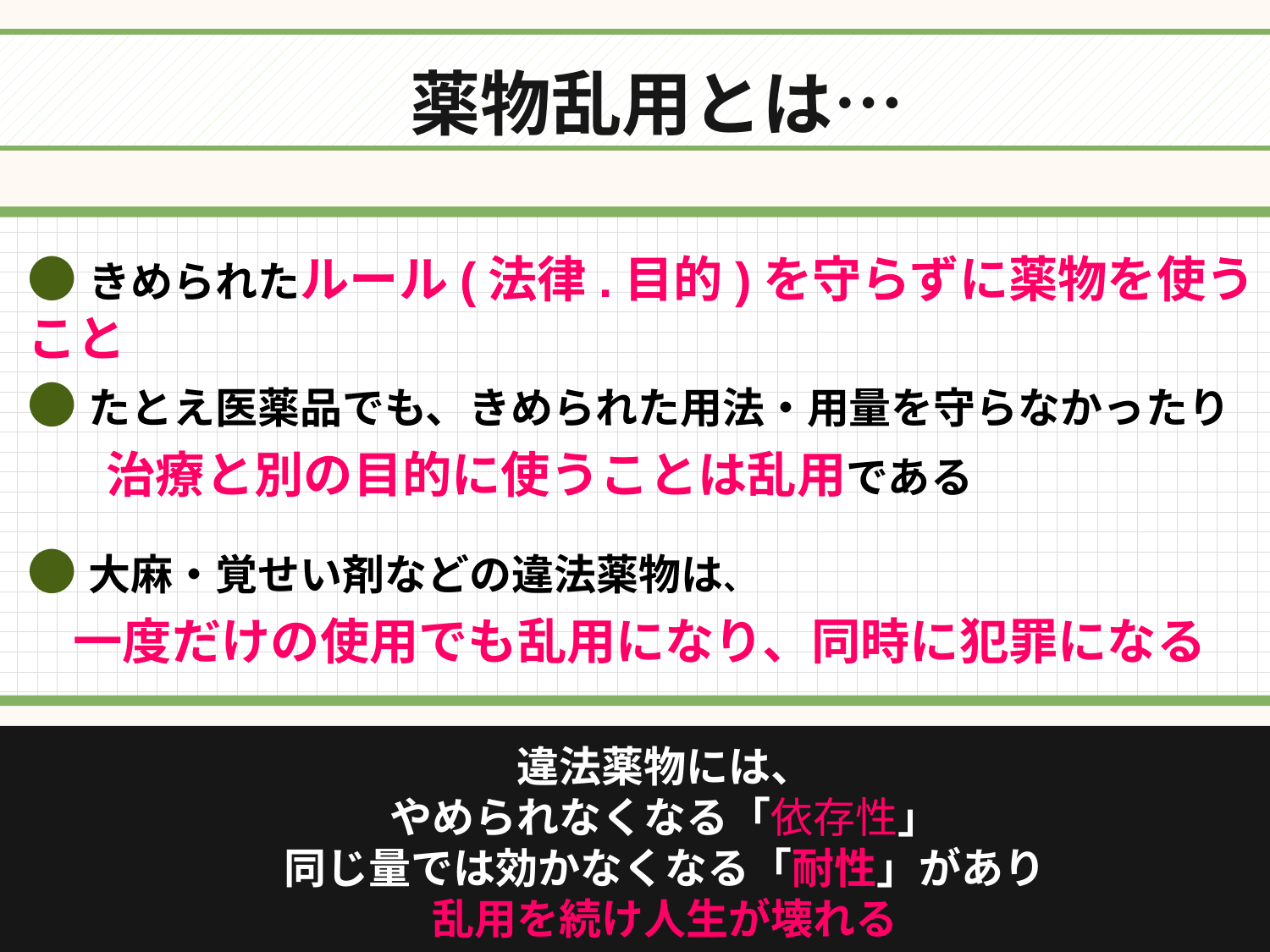

薬物乱用とは…

●きめられたルール(法律.目的)を守らずに薬物を使うこと
●たとえ医薬品でも、きめられた用法・用量を守らなかったり
      治療と別の目的に使うことは乱用である
●大麻・覚せい剤などの違法薬物は、
　  一度だけの使用でも乱用になり、同時に犯罪になる

違法薬物には、
やめられなくなる「依存性」
同じ量では効かなくなる「耐性」があり
乱用を続け人生が壊れる